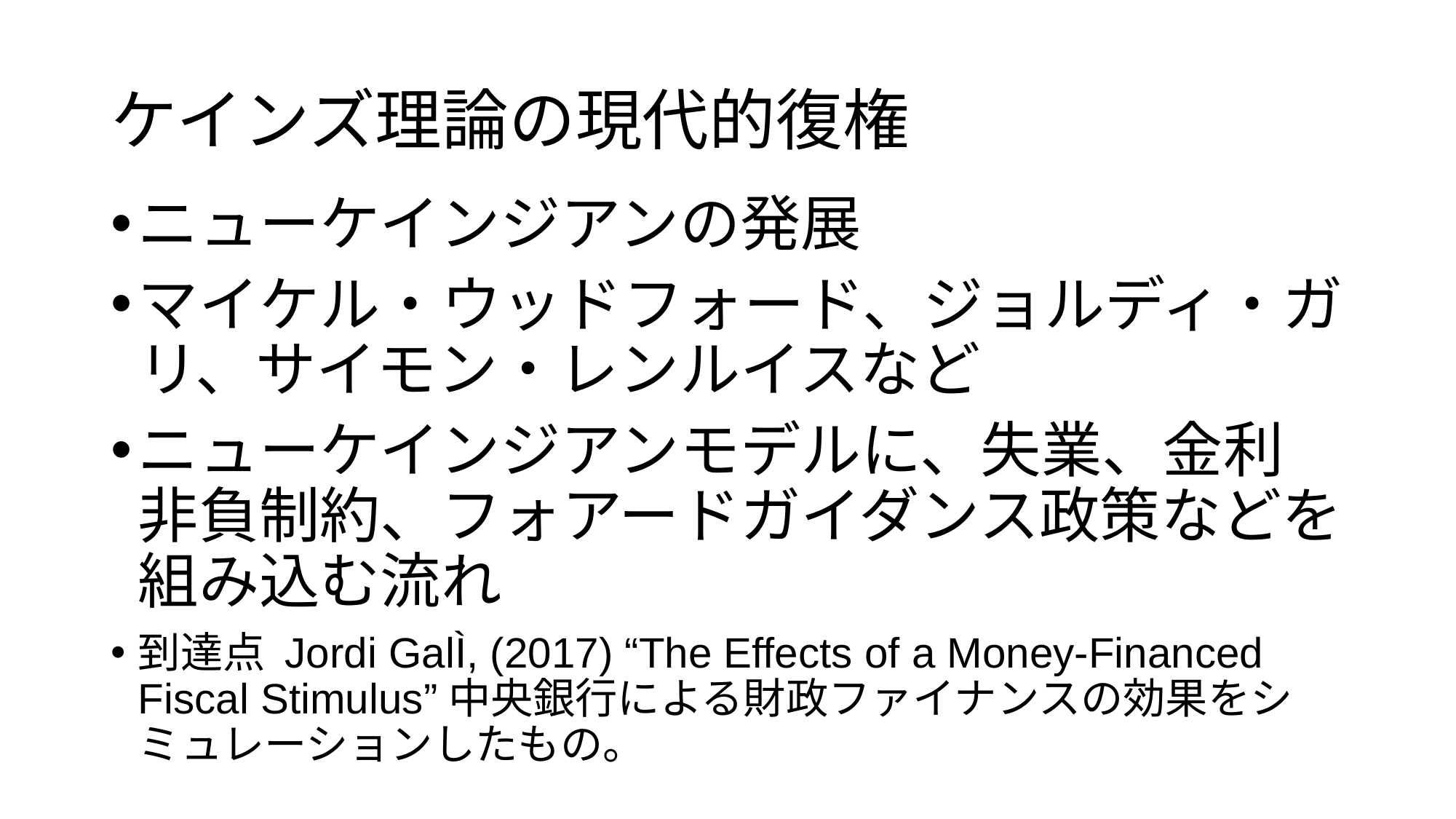

# ケインズ理論の現代的復権
ニューケインジアンの発展
マイケル・ウッドフォード、ジョルディ・ガリ、サイモン・レンルイスなど
ニューケインジアンモデルに、失業、金利非負制約、フォアードガイダンス政策などを組み込む流れ
到達点 Jordi GalÌ, (2017) “The Effects of a Money-Financed Fiscal Stimulus”中央銀行による財政ファイナンスの効果をシミュレーションしたもの。